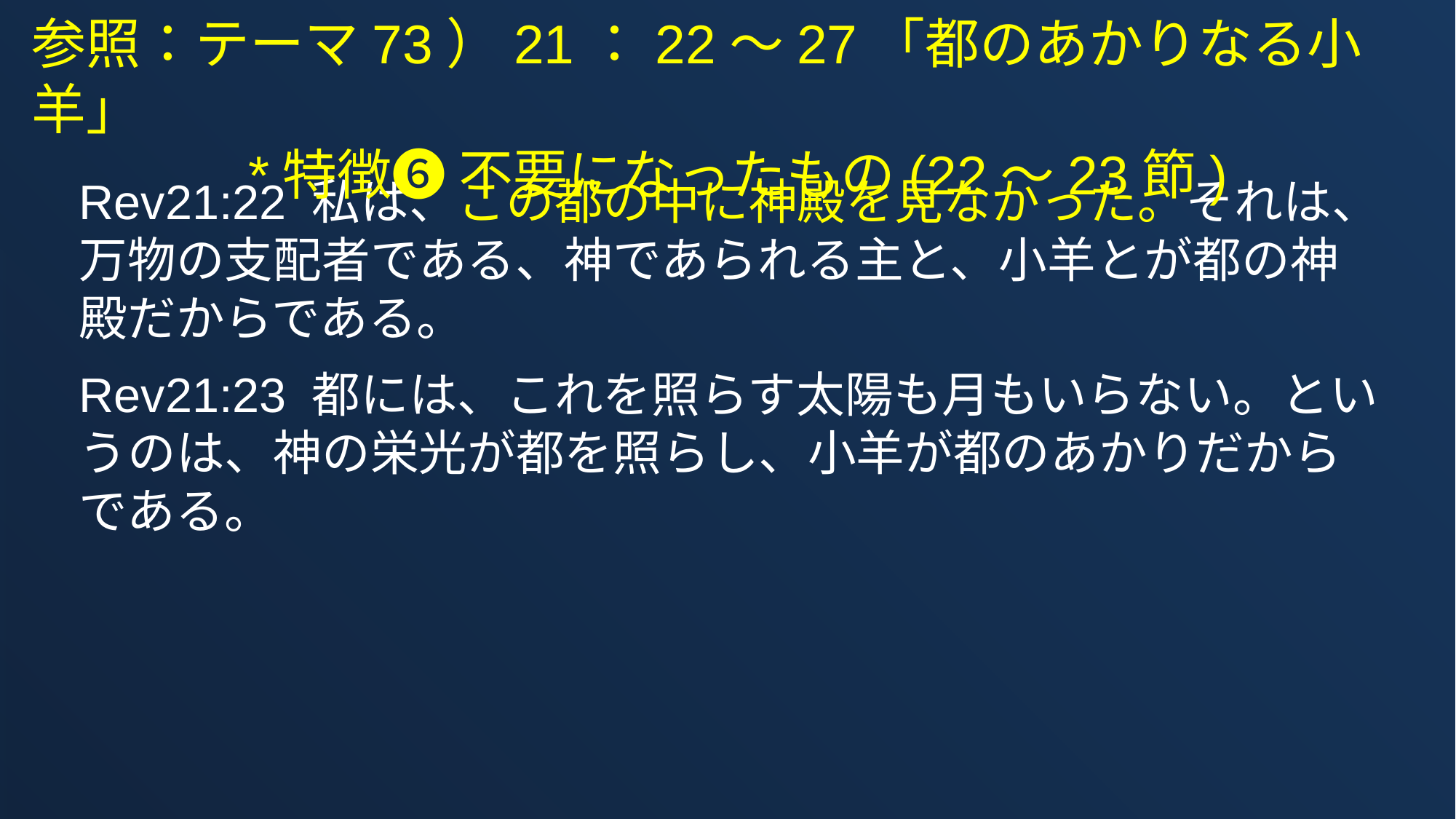

参照：テーマ73）21：22～27「都のあかりなる小羊」
*特徴❻ 不要になったもの(22～23節)
Rev21:22 私は、この都の中に神殿を見なかった。それは、万物の支配者である、神であられる主と、小羊とが都の神殿だからである。

Rev21:23 都には、これを照らす太陽も月もいらない。というのは、神の栄光が都を照らし、小羊が都のあかりだからである。